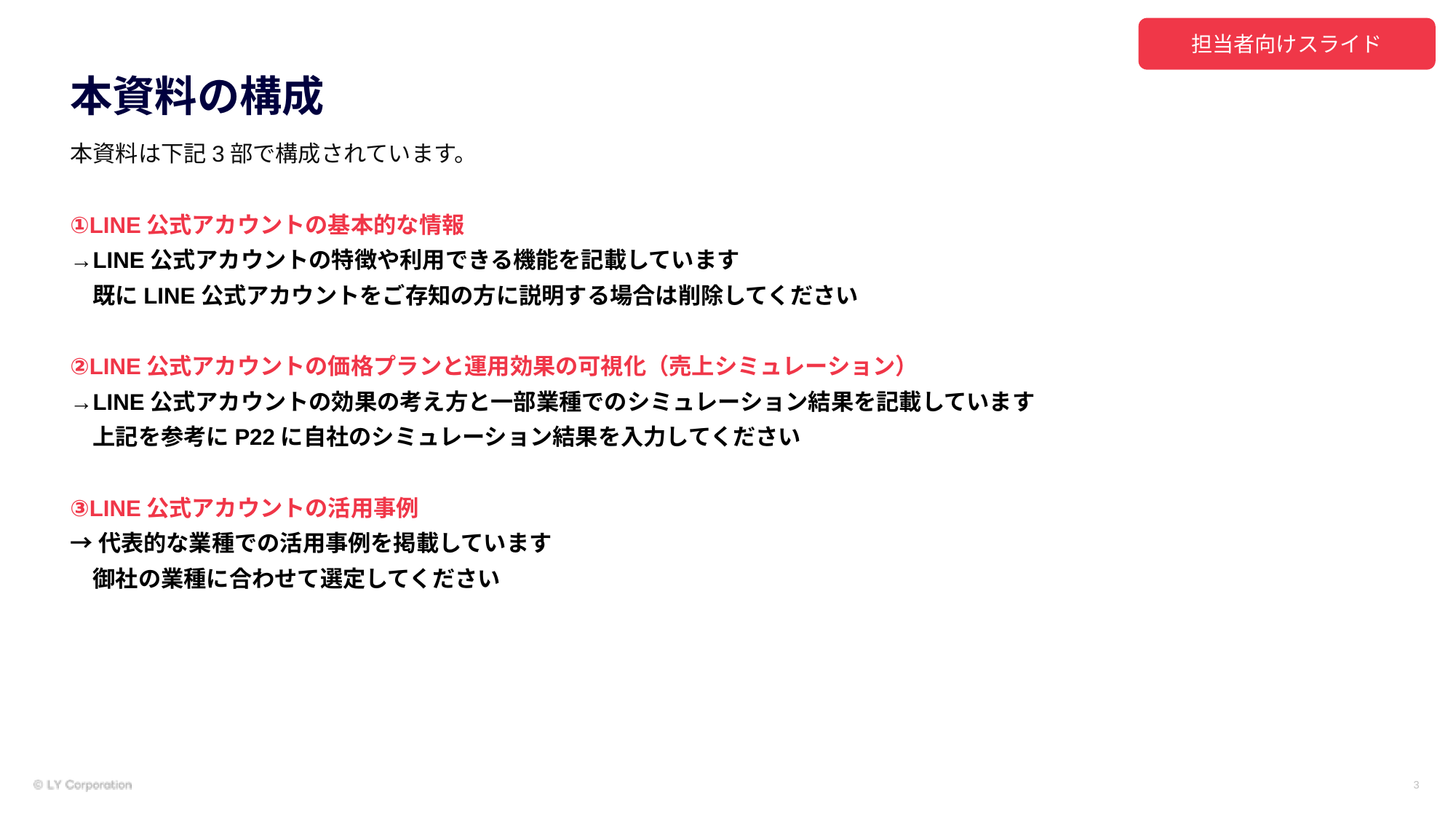

担当者向けスライド
# 本資料の構成
本資料は下記3部で構成されています。

①LINE公式アカウントの基本的な情報
→LINE公式アカウントの特徴や利用できる機能を記載しています
　既にLINE公式アカウントをご存知の方に説明する場合は削除してください

②LINE公式アカウントの価格プランと運用効果の可視化（売上シミュレーション）
→LINE公式アカウントの効果の考え方と一部業種でのシミュレーション結果を記載しています
　上記を参考にP22に自社のシミュレーション結果を入力してください

③LINE公式アカウントの活用事例
→代表的な業種での活用事例を掲載しています
　御社の業種に合わせて選定してください